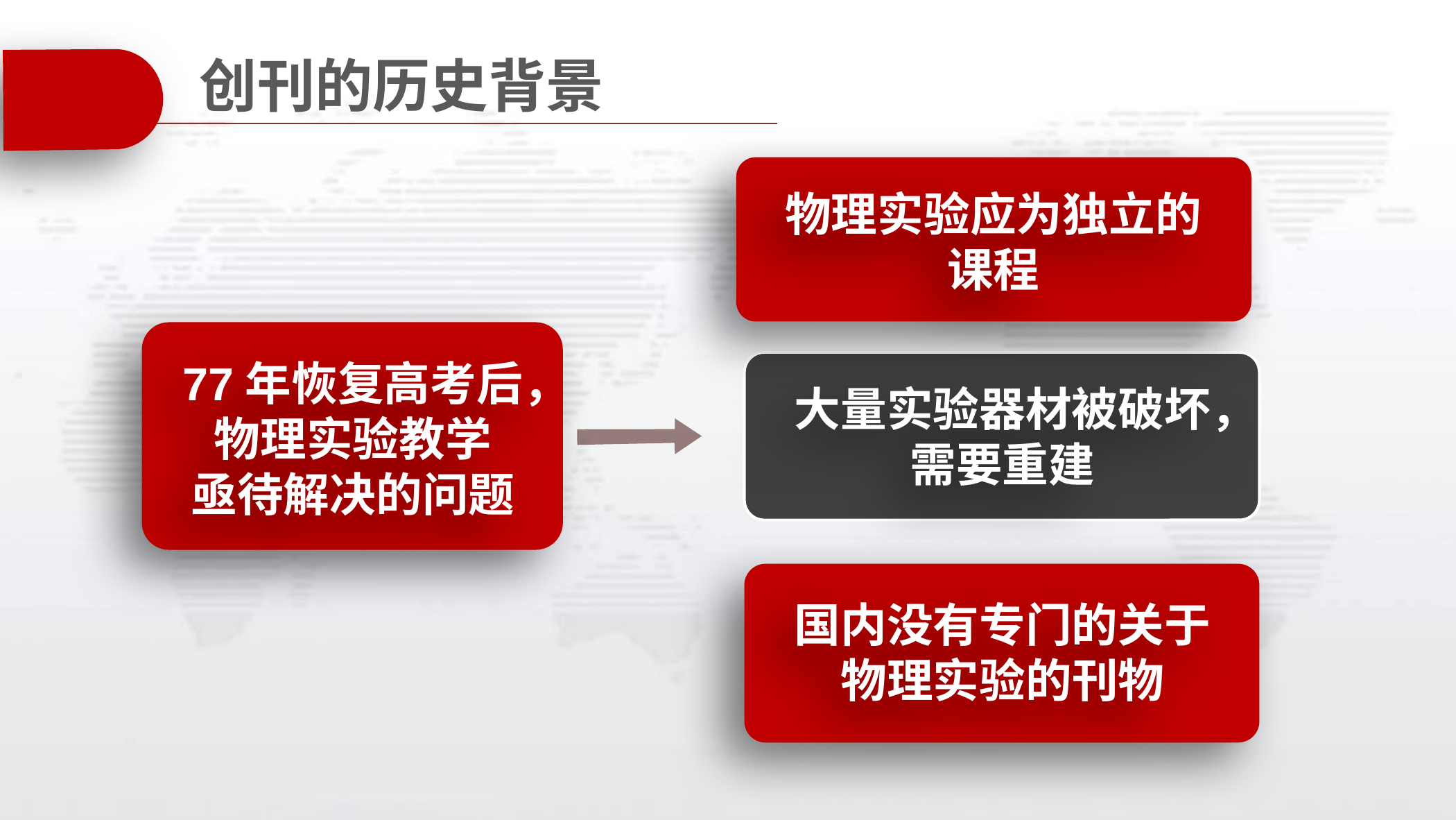

# 创刊的历史背景

物理实验应为独立的课程

77年恢复高考后，物理实验教学
亟待解决的问题

大量实验器材被破坏，需要重建

国内没有专门的关于物理实验的刊物